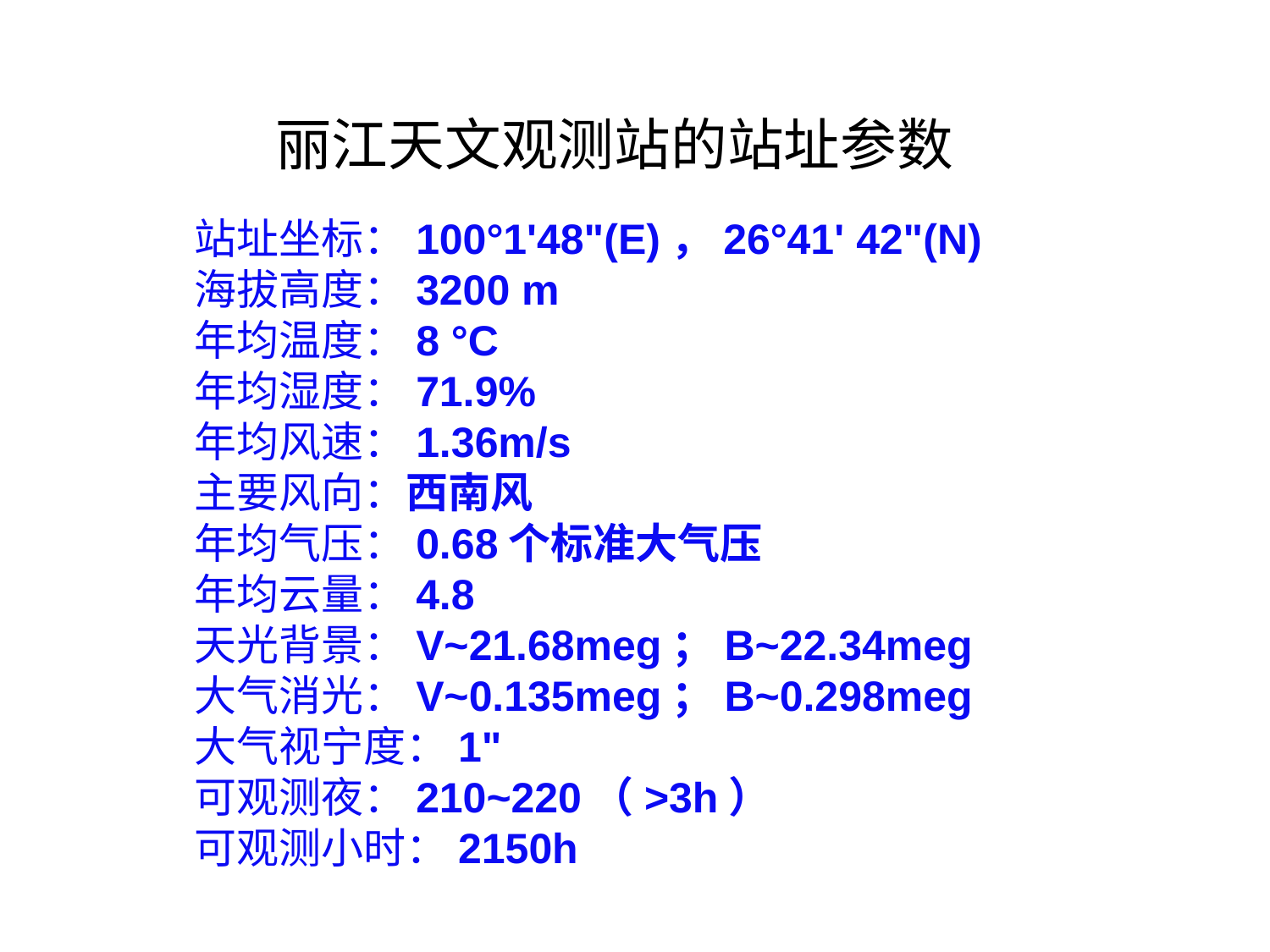

丽江天文观测站的站址参数
站址坐标：100°1'48"(E)，26°41' 42"(N)
海拔高度：3200 m
年均温度：8 °C
年均湿度：71.9%
年均风速：1.36m/s
主要风向：西南风
年均气压：0.68个标准大气压
年均云量：4.8
天光背景：V~21.68meg；B~22.34meg
大气消光：V~0.135meg；B~0.298meg
大气视宁度：1"
可观测夜：210~220（>3h）
可观测小时：2150h